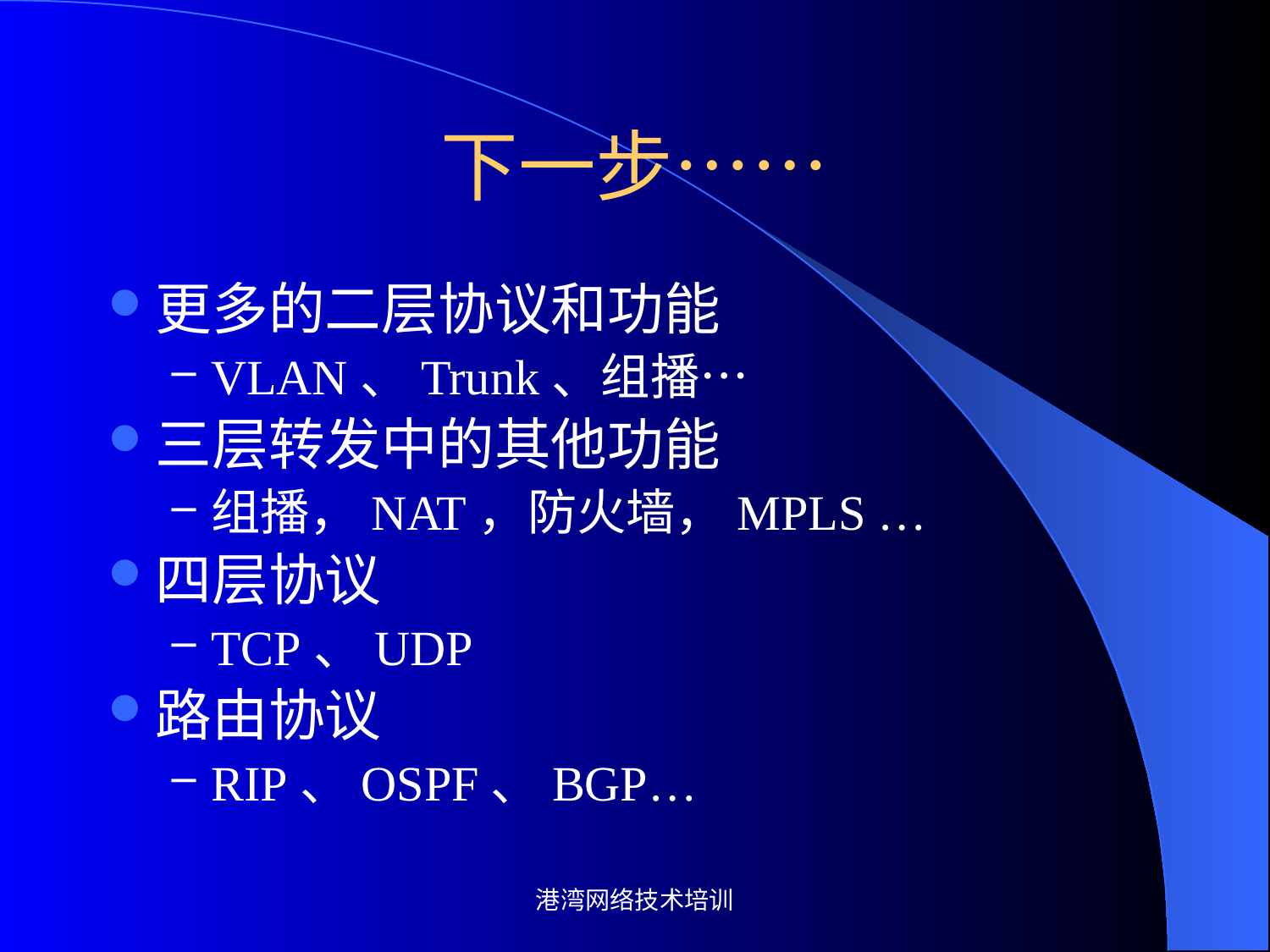

# 下一步……
更多的二层协议和功能
VLAN、Trunk、组播…
三层转发中的其他功能
组播，NAT，防火墙，MPLS …
四层协议
TCP、UDP
路由协议
RIP、OSPF、BGP…

港湾网络技术培训
59